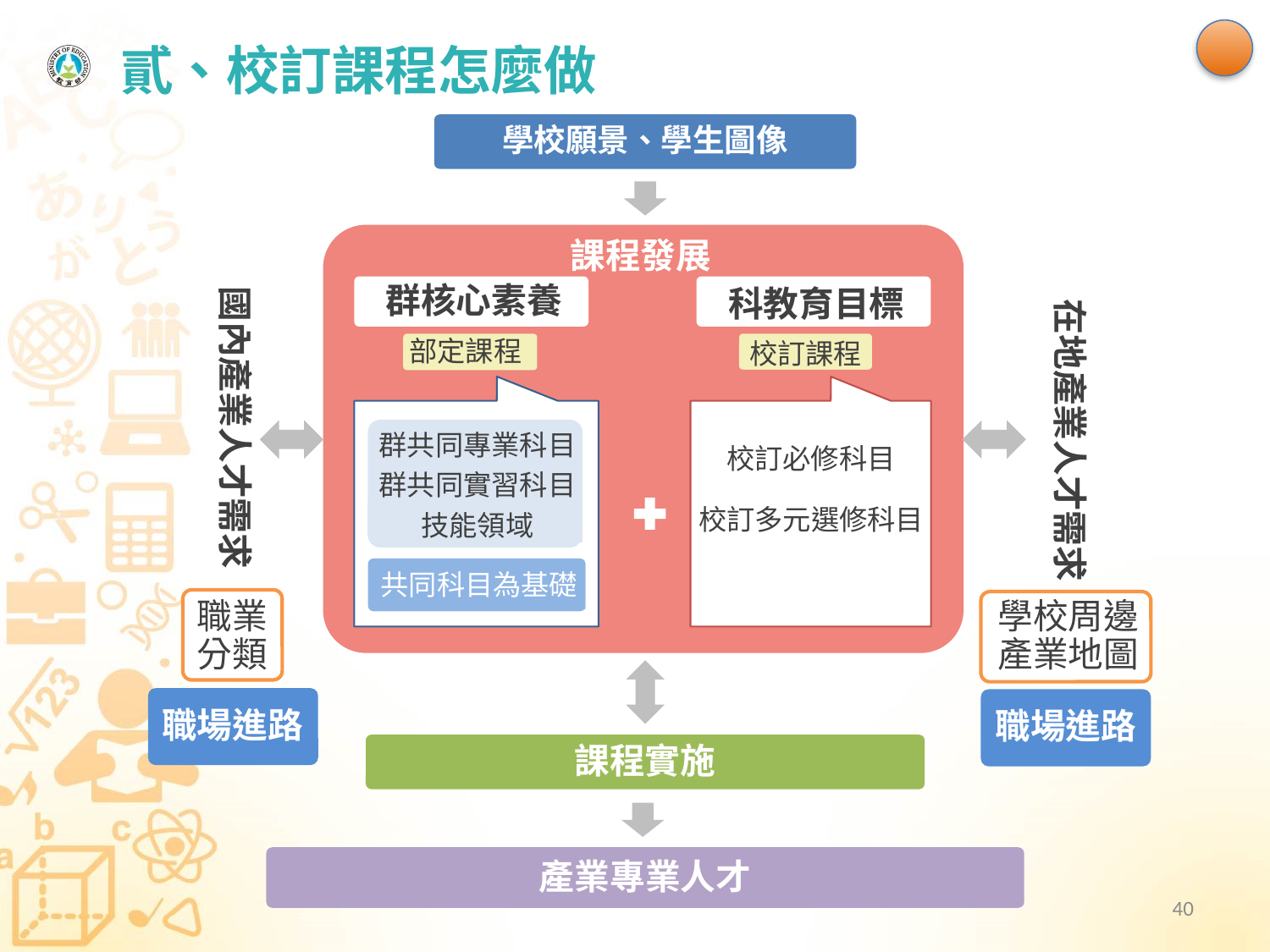

# 貳、校訂課程怎麼做

學校願景、學生圖像

課程發展

國內產業人才需求

群核心素養

科教育目標
在地產業人才需求

部定課程

校訂課程

群共同專業科目
群共同實習科目
技能領域

共同科目為基礎

校訂必修科目
校訂多元選修科目

職業
分類

學校周邊
產業地圖

職場進路

職場進路

課程實施

產業專業人才
40